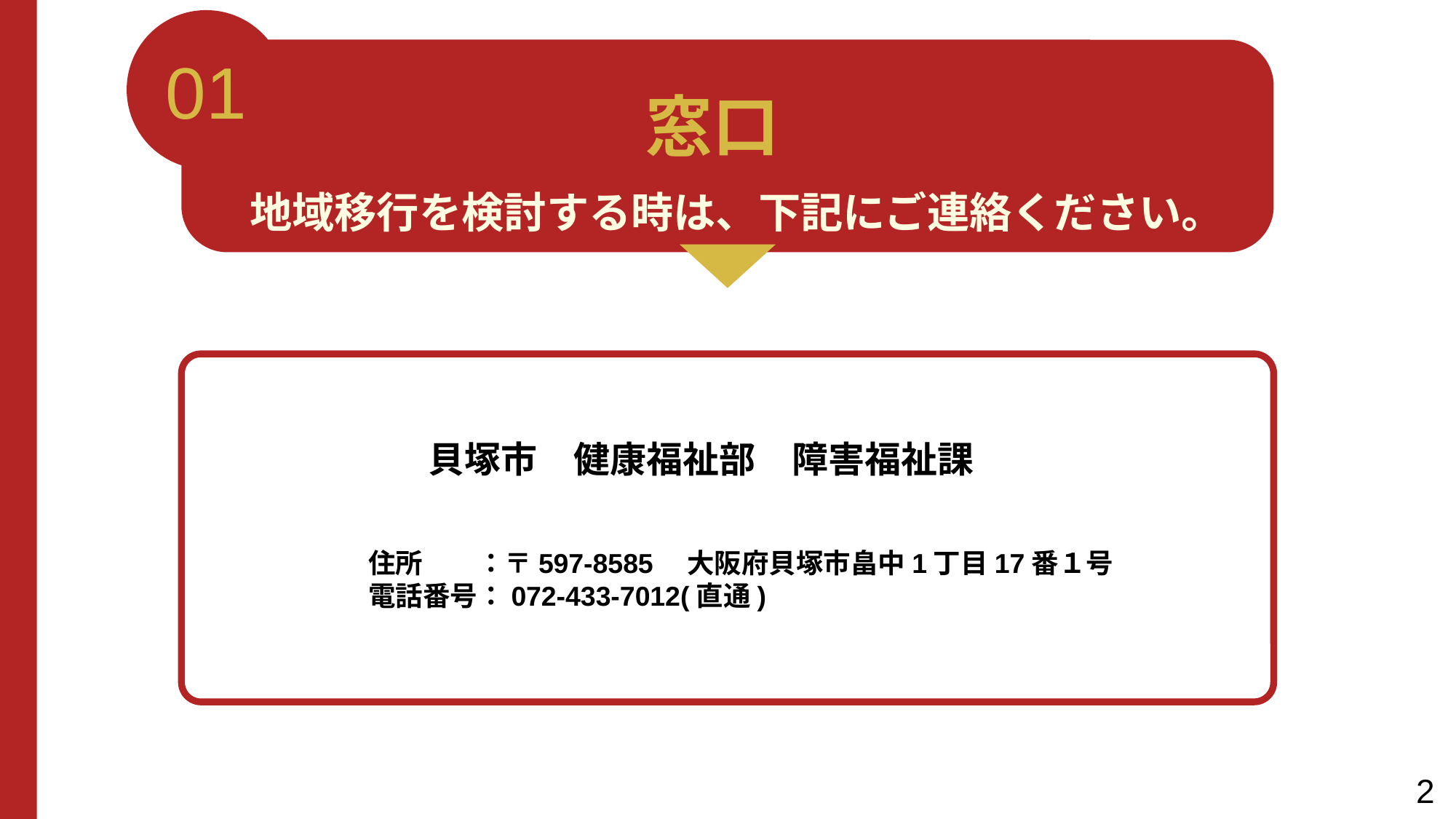

01

窓口
地域移行を検討する時は、下記にご連絡ください。

貝塚市　健康福祉部　障害福祉課

　　
　　　　　住所　　：〒597-8585　大阪府貝塚市畠中1丁目17番１号
　　　　　電話番号：072-433-7012(直通)